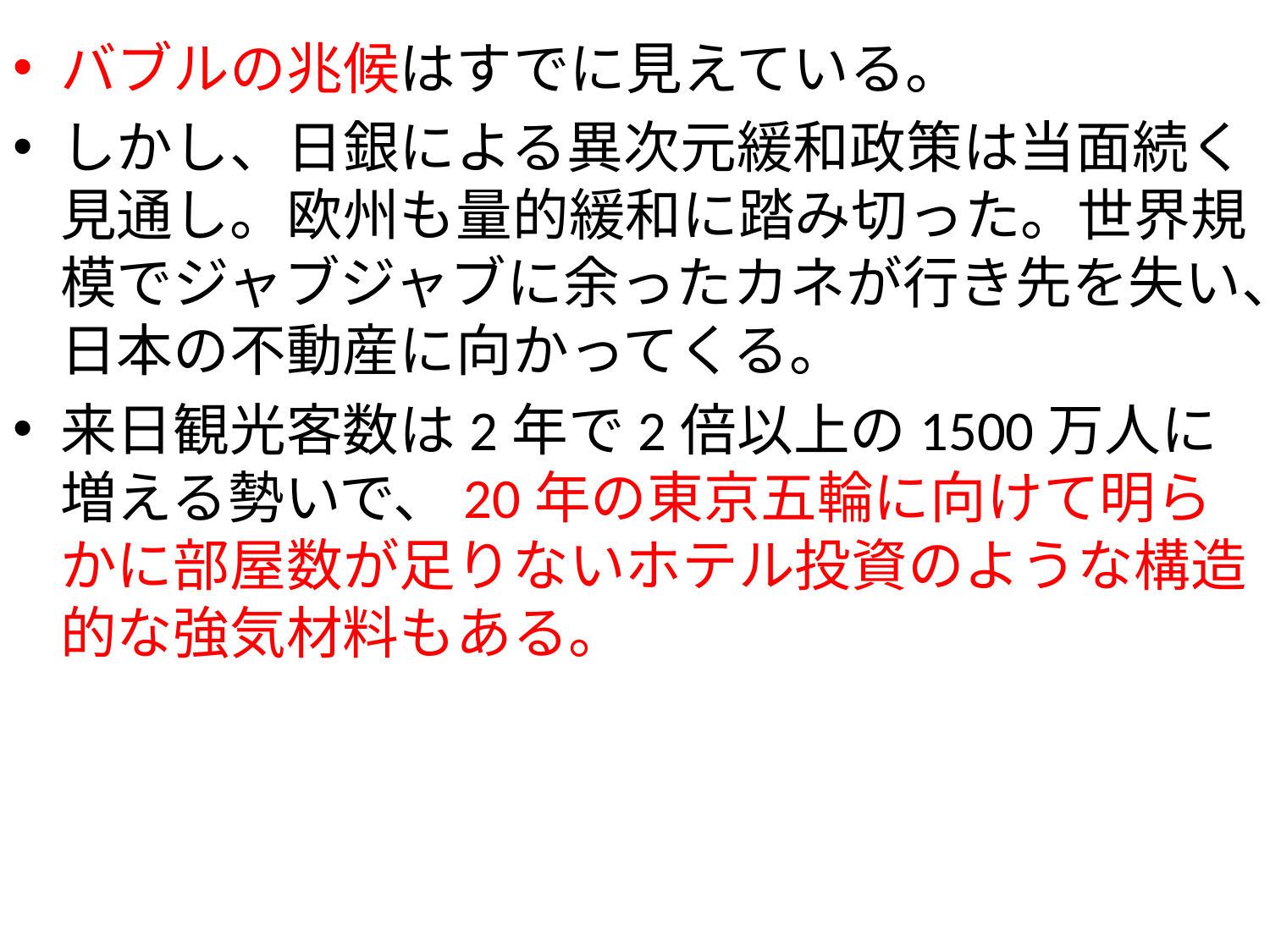

バブルの兆候はすでに見えている。
しかし、日銀による異次元緩和政策は当面続く見通し。欧州も量的緩和に踏み切った。世界規模でジャブジャブに余ったカネが行き先を失い、日本の不動産に向かってくる。
来日観光客数は2年で2倍以上の1​5​0​0万人に増える勢いで、20年の東京五輪に向けて明らかに部屋数が足りないホテル投資のような構造的な強気材料もある。